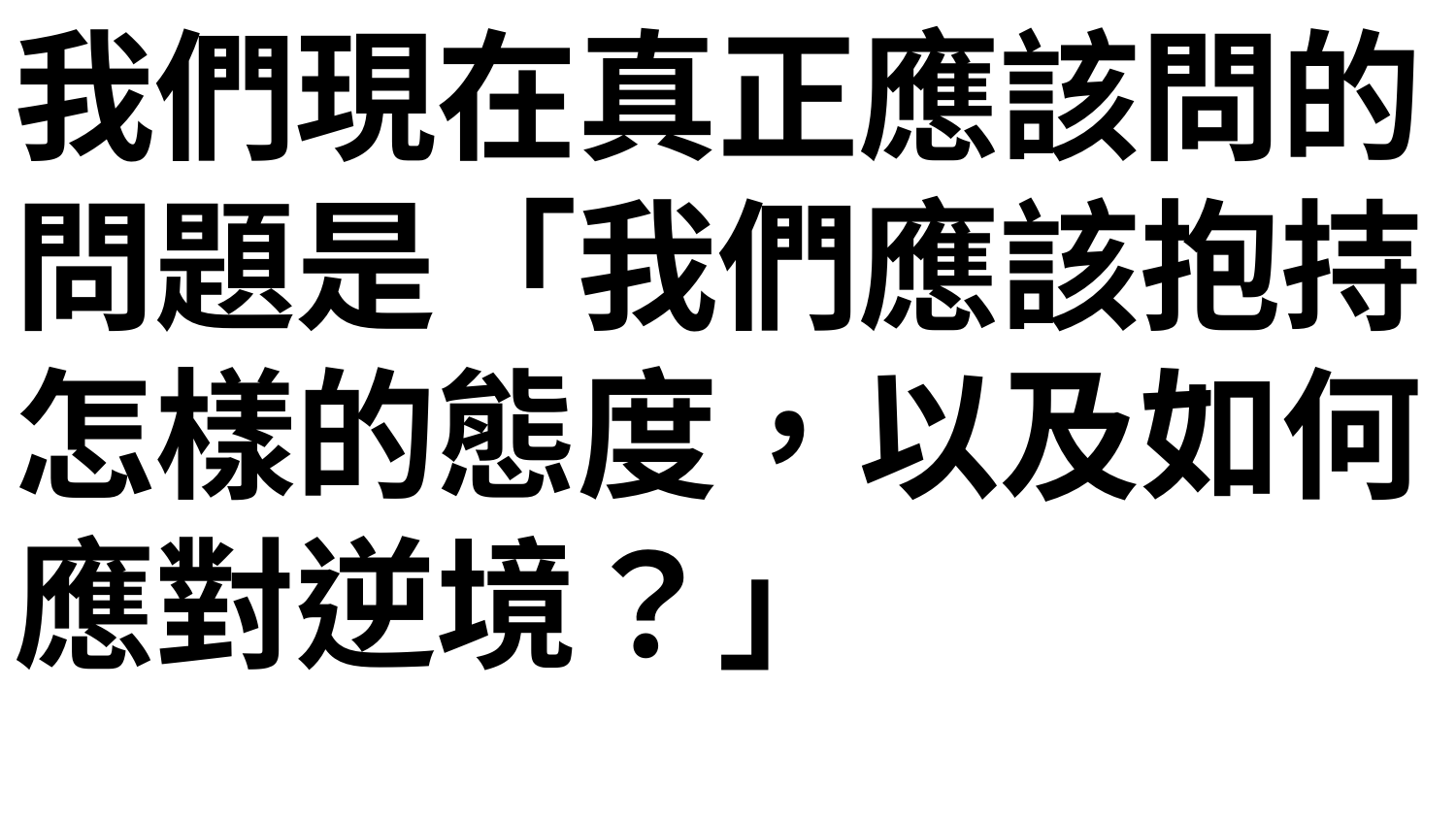

我們現在真正應該問的問題是「我們應該抱持怎樣的態度，以及如何應對逆境？」